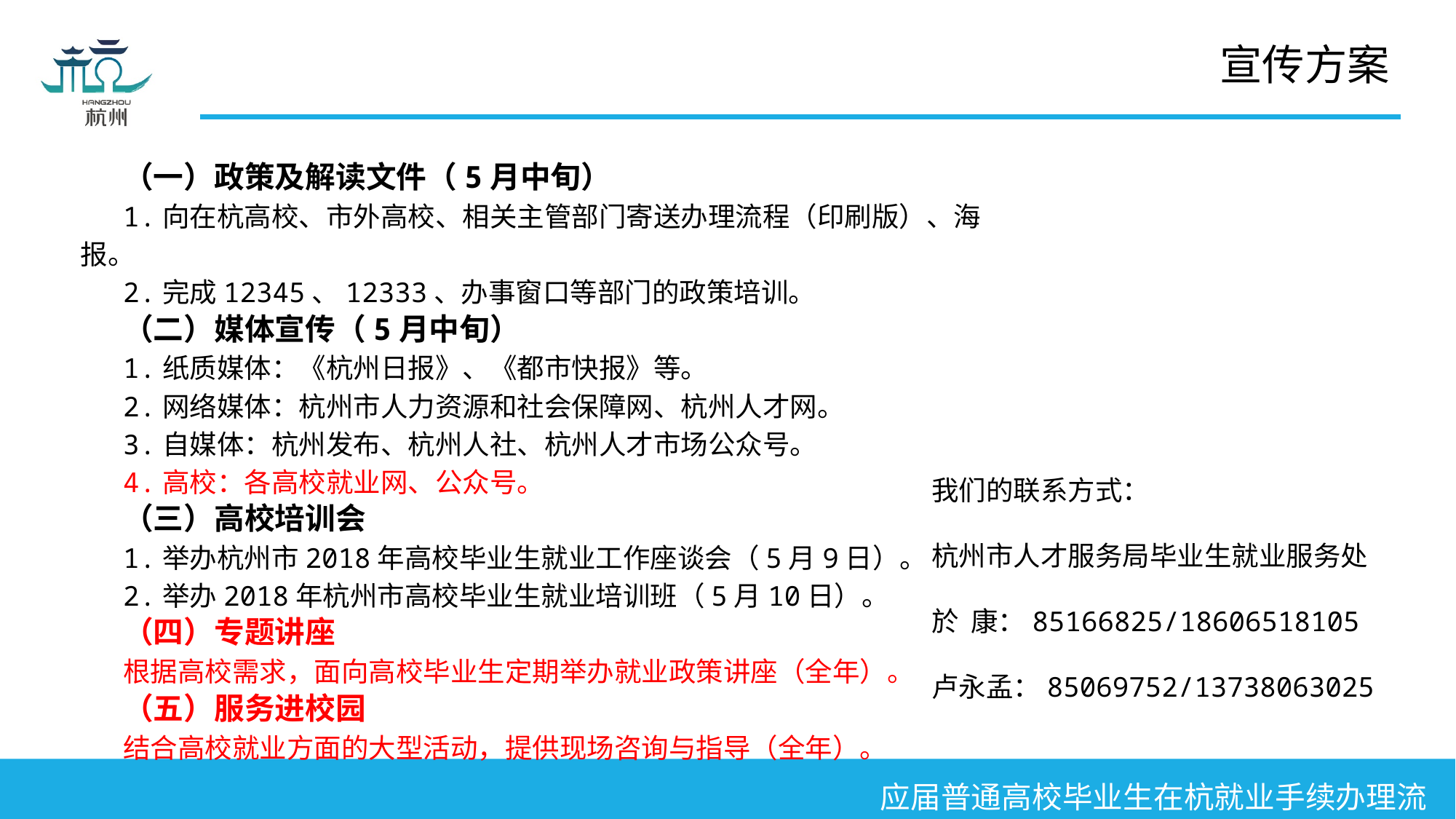

宣传方案
（一）政策及解读文件（5月中旬）
1.向在杭高校、市外高校、相关主管部门寄送办理流程（印刷版）、海报。
2.完成12345、12333、办事窗口等部门的政策培训。
（二）媒体宣传（5月中旬）
1.纸质媒体：《杭州日报》、《都市快报》等。
2.网络媒体：杭州市人力资源和社会保障网、杭州人才网。
3.自媒体：杭州发布、杭州人社、杭州人才市场公众号。
4.高校：各高校就业网、公众号。
（三）高校培训会
1.举办杭州市2018年高校毕业生就业工作座谈会（5月9日）。
2.举办2018年杭州市高校毕业生就业培训班（5月10日）。
（四）专题讲座
根据高校需求，面向高校毕业生定期举办就业政策讲座（全年）。
（五）服务进校园
结合高校就业方面的大型活动，提供现场咨询与指导（全年）。
我们的联系方式：

杭州市人才服务局毕业生就业服务处

於  康：85166825/18606518105

卢永孟：85069752/13738063025